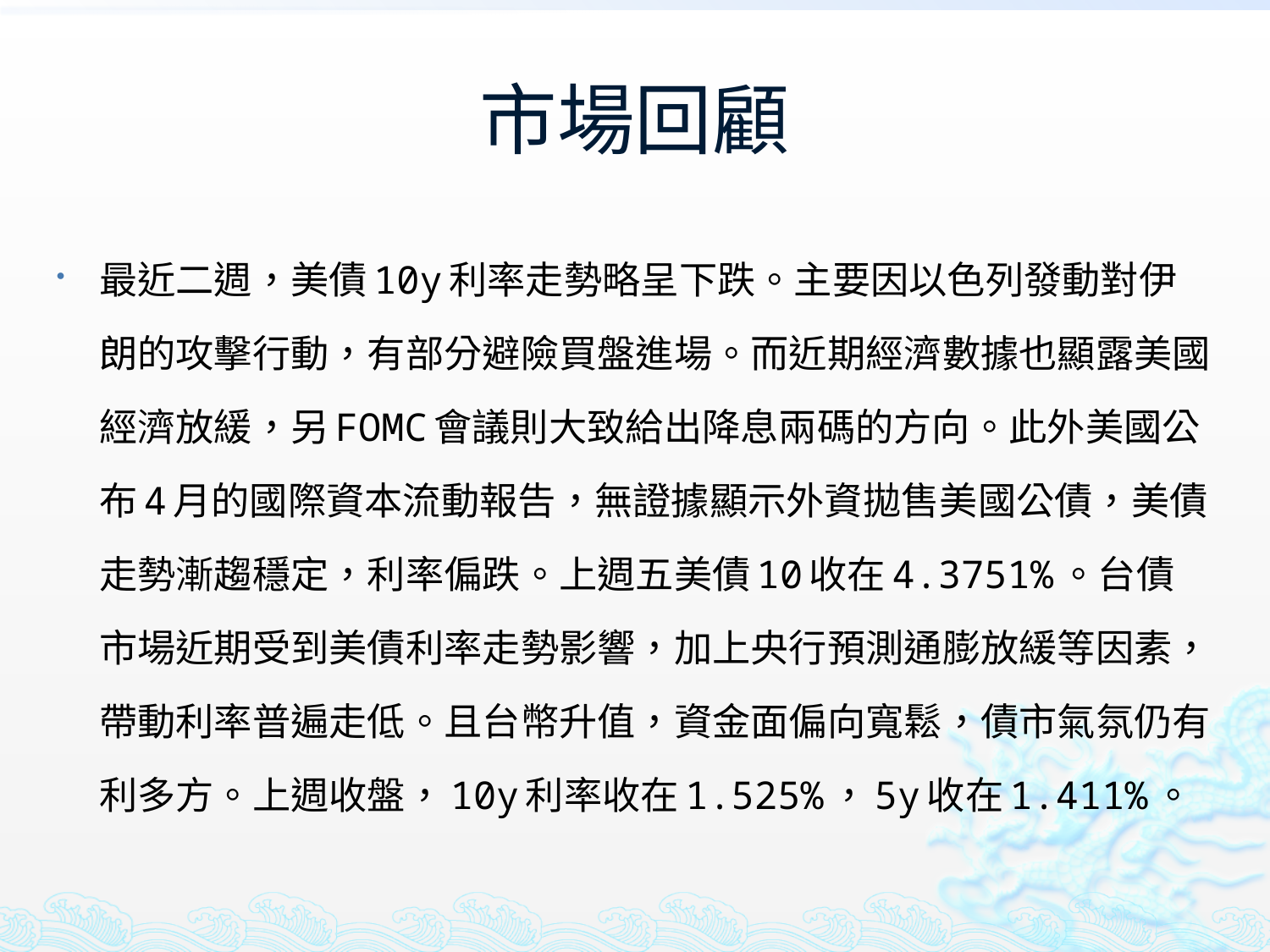

# 市場回顧
最近二週，美債10y利率走勢略呈下跌。主要因以色列發動對伊朗的攻擊行動，有部分避險買盤進場。而近期經濟數據也顯露美國經濟放緩，另FOMC會議則大致給出降息兩碼的方向。此外美國公布4月的國際資本流動報告，無證據顯示外資拋售美國公債，美債走勢漸趨穩定，利率偏跌。上週五美債10收在4.3751%。台債市場近期受到美債利率走勢影響，加上央行預測通膨放緩等因素，帶動利率普遍走低。且台幣升值，資金面偏向寬鬆，債市氣氛仍有利多方。上週收盤，10y利率收在1.525%，5y收在1.411%。